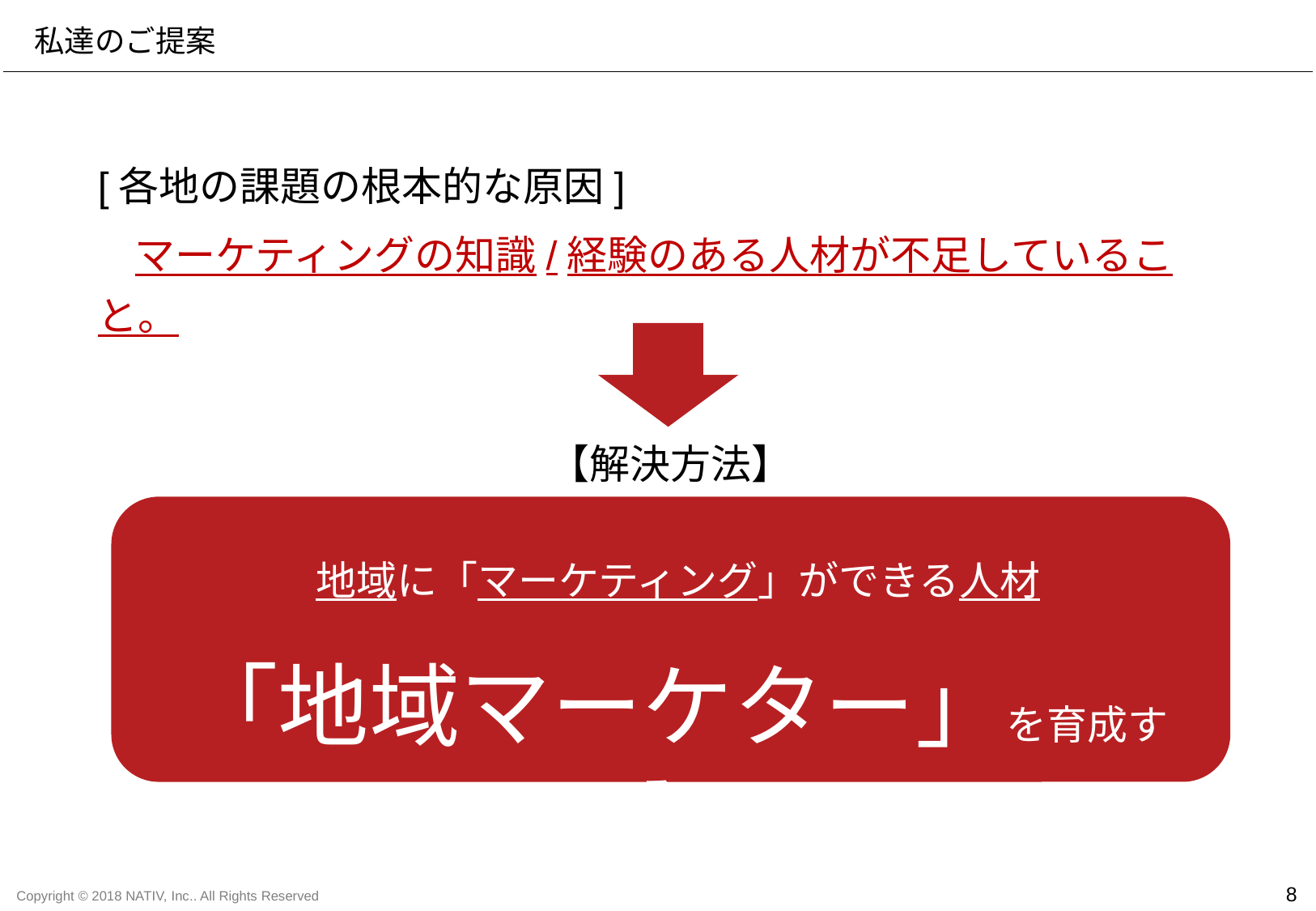

私達のご提案
[各地の課題の根本的な原因]
   マーケティングの知識/経験のある人材が不足していること。

【解決方法】

地域に「マーケティング」ができる人材
「地域マーケター」を育成する。